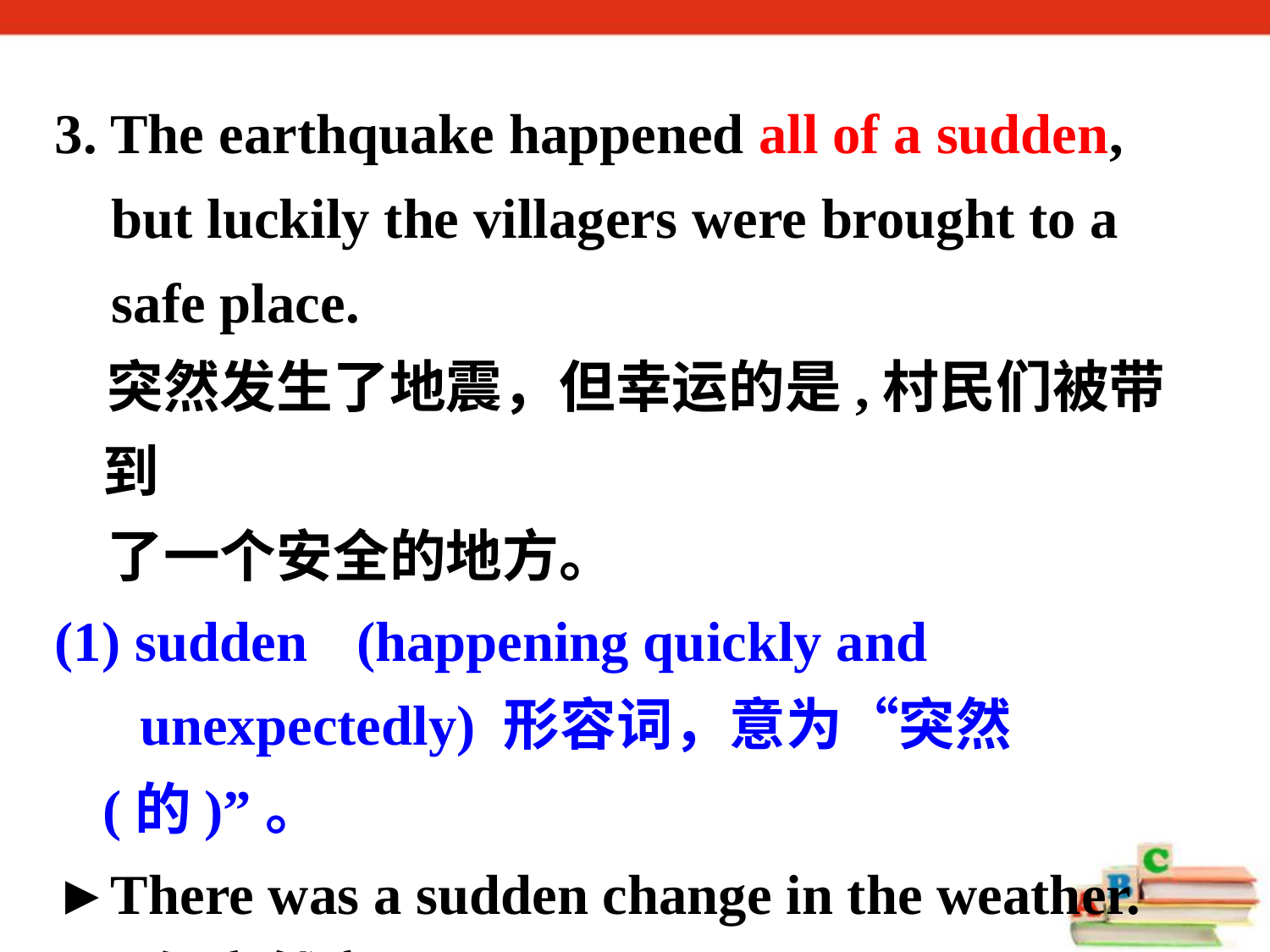

3. The earthquake happened all of a sudden,
    but luckily the villagers were brought to a
    safe place.
   突然发生了地震，但幸运的是,村民们被带到
   了一个安全的地方。
 sudden	(happening quickly and
      unexpectedly) 形容词，意为“突然(的)”。
►There was a sudden change in the weather.
  天气突然变了。